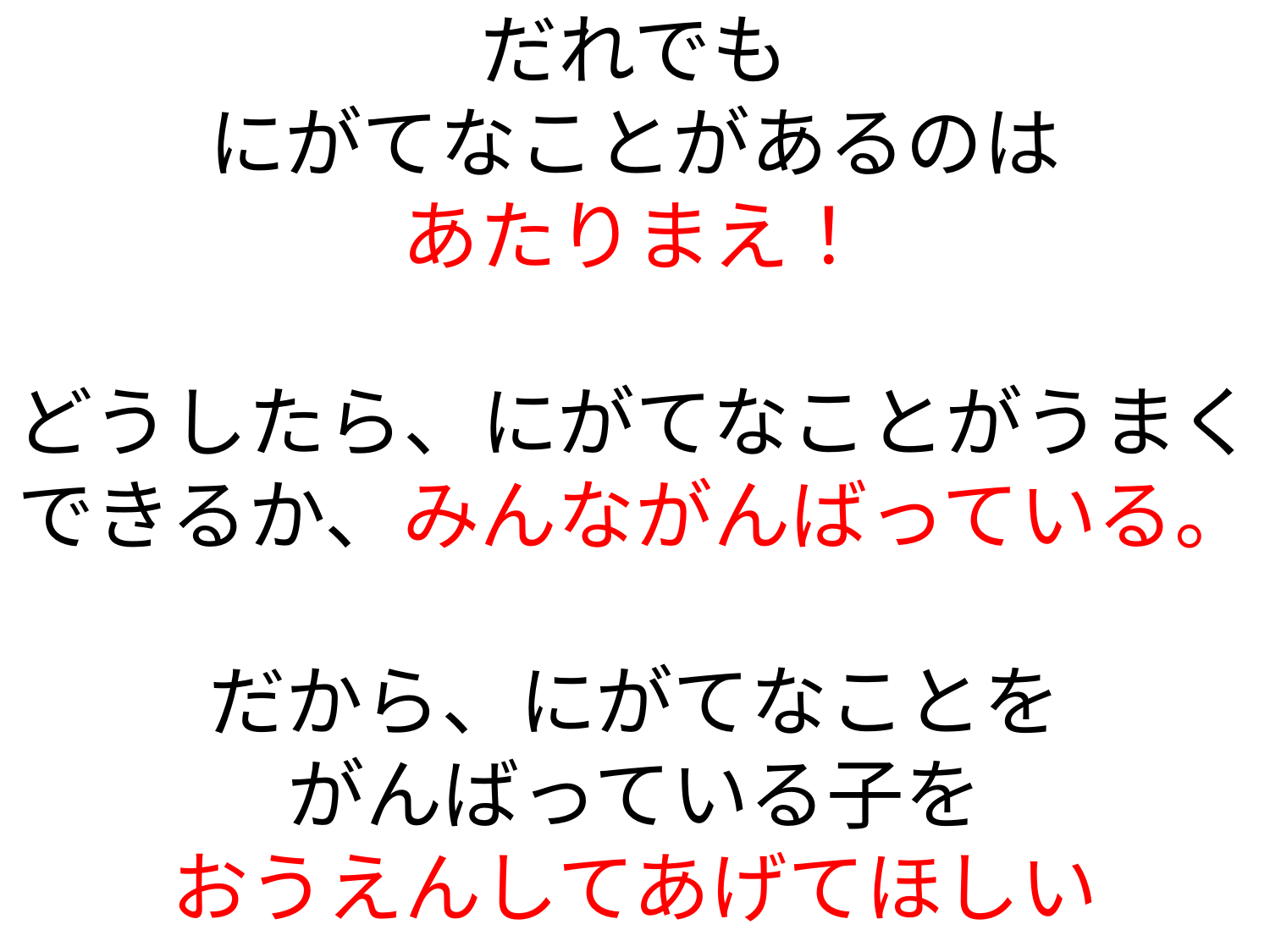

# だれでも にがてなことがあるのは あたりまえ！ どうしたら、にがてなことがうまくできるか、みんながんばっている。 だから、にがてなことを がんばっている子を おうえんしてあげてほしい